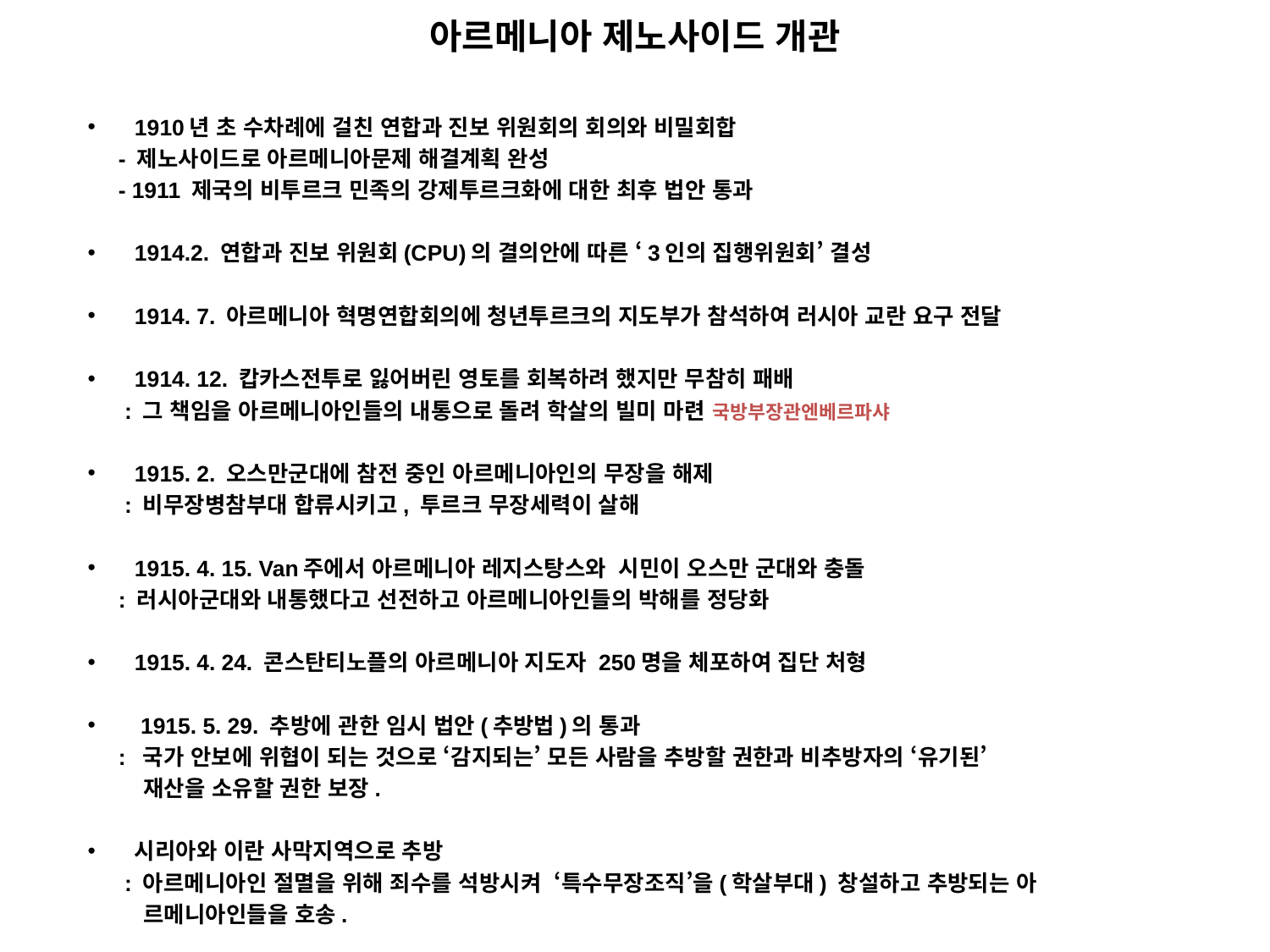

# 아르메니아 제노사이드 개관

1910년 초 수차례에 걸친 연합과 진보 위원회의 회의와 비밀회합
     - 제노사이드로 아르메니아문제 해결계획 완성
     - 1911 제국의 비투르크 민족의 강제투르크화에 대한 최후 법안 통과

1914.2. 연합과 진보 위원회(CPU)의 결의안에 따른 ‘3인의 집행위원회’ 결성

1914. 7. 아르메니아 혁명연합회의에 청년투르크의 지도부가 참석하여 러시아 교란 요구 전달

1914. 12. 캅카스전투로 잃어버린 영토를 회복하려 했지만 무참히 패배
      : 그 책임을 아르메니아인들의 내통으로 돌려 학살의 빌미 마련 국방부장관엔베르파샤

1915. 2. 오스만군대에 참전 중인 아르메니아인의 무장을 해제
      : 비무장병참부대 합류시키고, 투르크 무장세력이 살해

1915. 4. 15. Van주에서 아르메니아 레지스탕스와  시민이 오스만 군대와 충돌
     : 러시아군대와 내통했다고 선전하고 아르메니아인들의 박해를 정당화

1915. 4. 24. 콘스탄티노플의 아르메니아 지도자 250명을 체포하여 집단 처형

 1915. 5. 29. 추방에 관한 임시 법안(추방법)의 통과
     :  국가 안보에 위협이 되는 것으로 ‘감지되는’ 모든 사람을 추방할 권한과 비추방자의 ‘유기된’
        재산을 소유할 권한 보장.

시리아와 이란 사막지역으로 추방
      : 아르메니아인 절멸을 위해 죄수를 석방시켜  ‘특수무장조직’을(학살부대) 창설하고 추방되는 아
        르메니아인들을 호송.